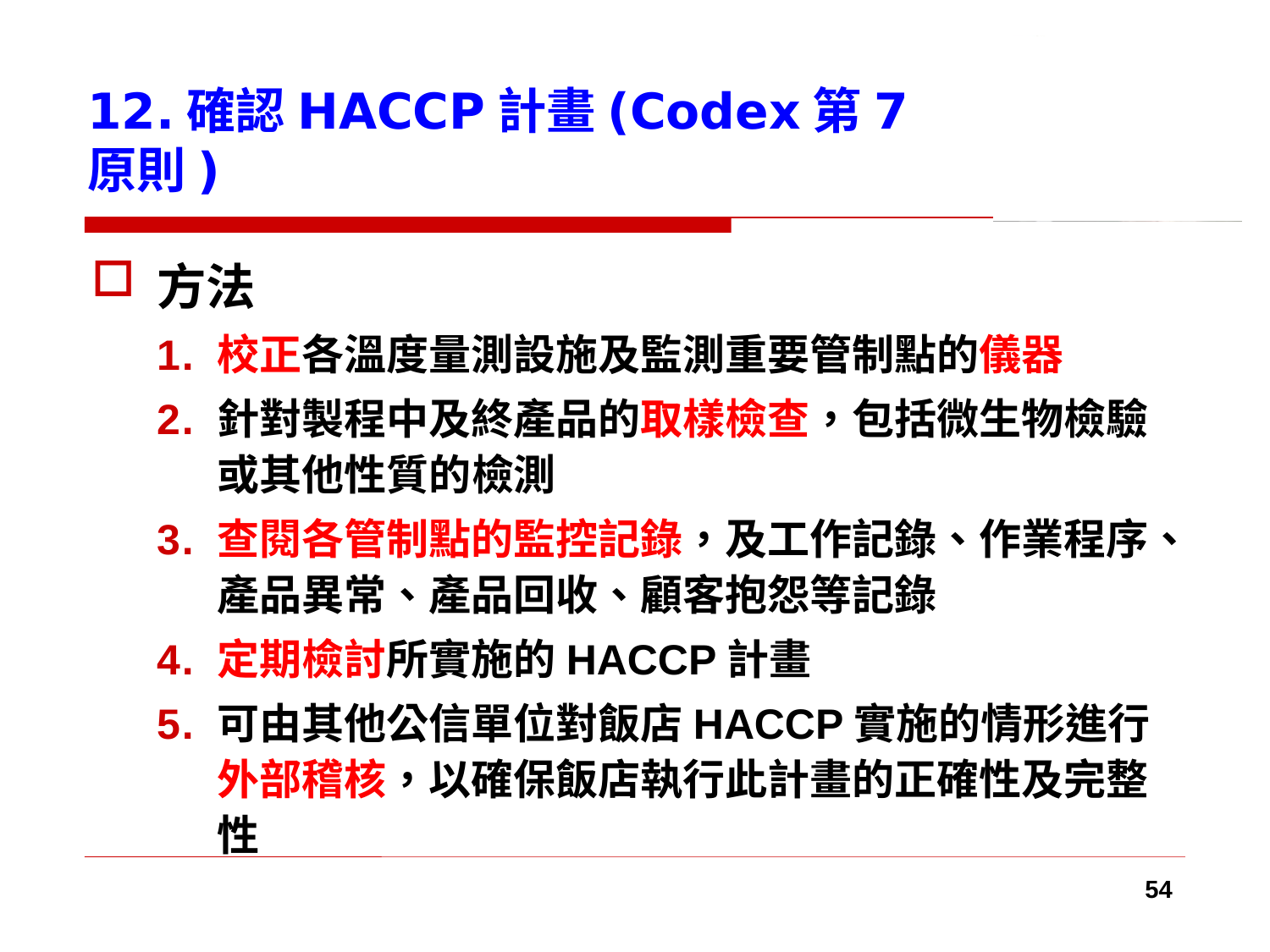

# 12.確認HACCP計畫(Codex第7原則)
方法
校正各溫度量測設施及監測重要管制點的儀器
針對製程中及終產品的取樣檢查，包括微生物檢驗或其他性質的檢測
查閱各管制點的監控記錄，及工作記錄、作業程序、產品異常、產品回收、顧客抱怨等記錄
定期檢討所實施的HACCP計畫
可由其他公信單位對飯店HACCP實施的情形進行外部稽核，以確保飯店執行此計畫的正確性及完整性
54